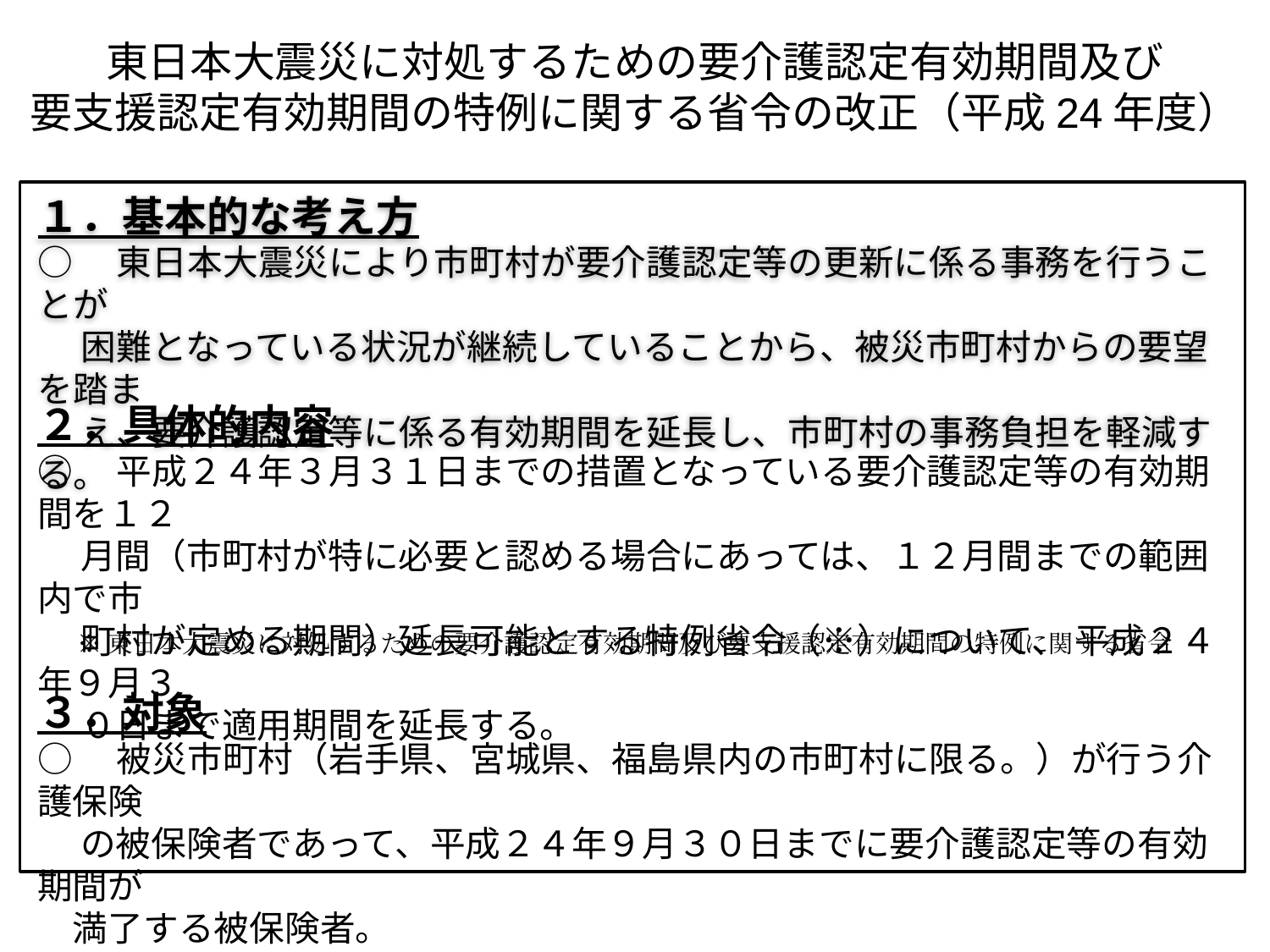

東日本大震災に対処するための要介護認定有効期間及び
要支援認定有効期間の特例に関する省令の改正（平成24年度）

１．基本的な考え方
○　東日本大震災により市町村が要介護認定等の更新に係る事務を行うことが
　 困難となっている状況が継続していることから、被災市町村からの要望を踏ま
　 え、要介護認定等に係る有効期間を延長し、市町村の事務負担を軽減する。
２．具体的内容
○　平成２４年３月３１日までの措置となっている要介護認定等の有効期間を１２
　 月間（市町村が特に必要と認める場合にあっては、１２月間までの範囲内で市
　 町村が定める期間）延長可能とする特例省令（※）について、 平成２４年９月３
　 ０日まで適用期間を延長する。
※東日本大震災に対処するための要介護認定有効期間及び要支援認定有効期間の特例に関する省令
３．対象
○　被災市町村（岩手県、宮城県、福島県内の市町村に限る。）が行う介護保険
　 の被保険者であって、平成２４年９月３０日までに要介護認定等の有効期間が
　満了する被保険者。